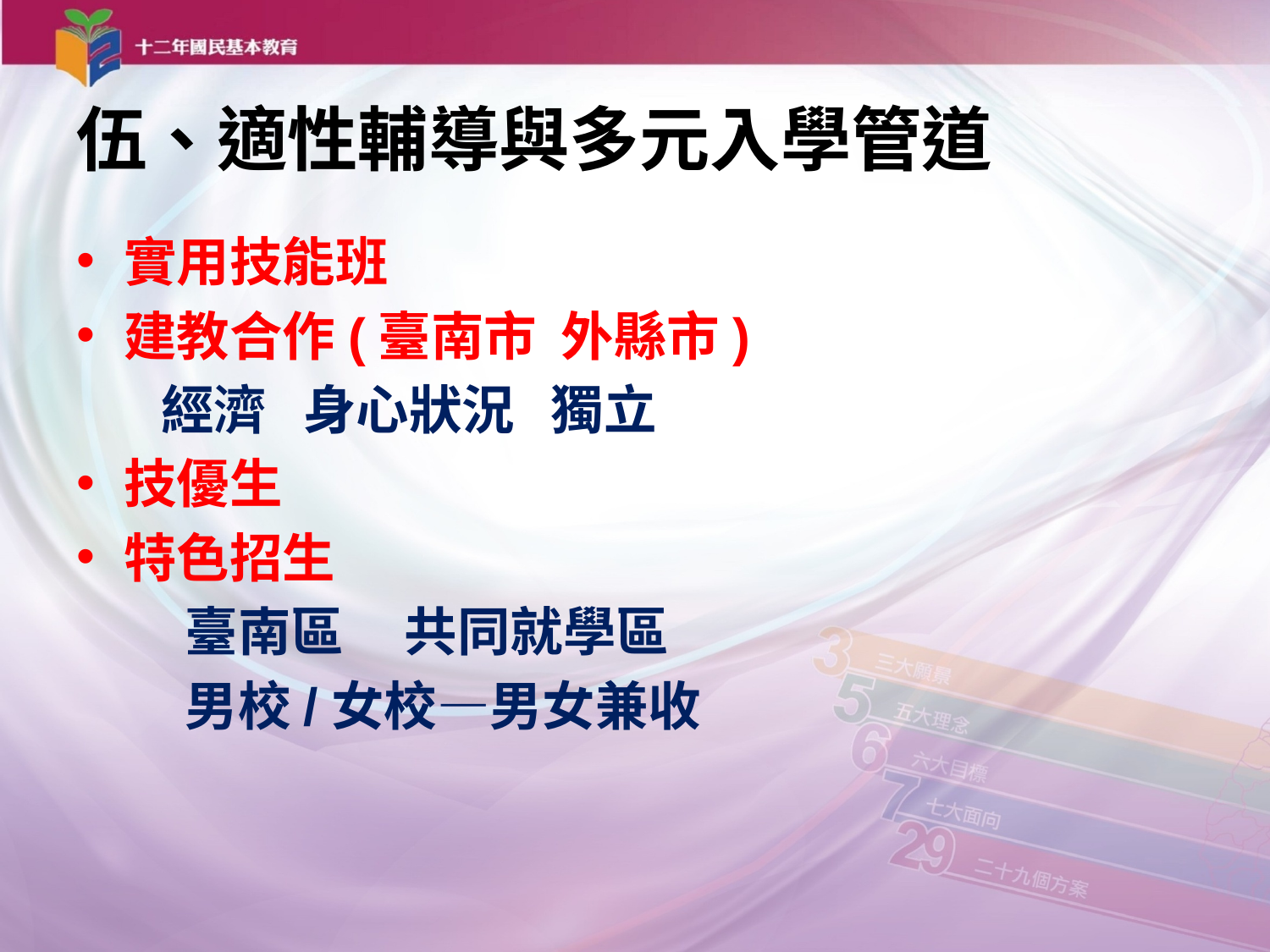

# 伍、適性輔導與多元入學管道
實用技能班
建教合作(臺南市  外縣市)
      經濟   身心狀況   獨立
技優生
特色招生
        臺南區     共同就學區
        男校/女校—男女兼收